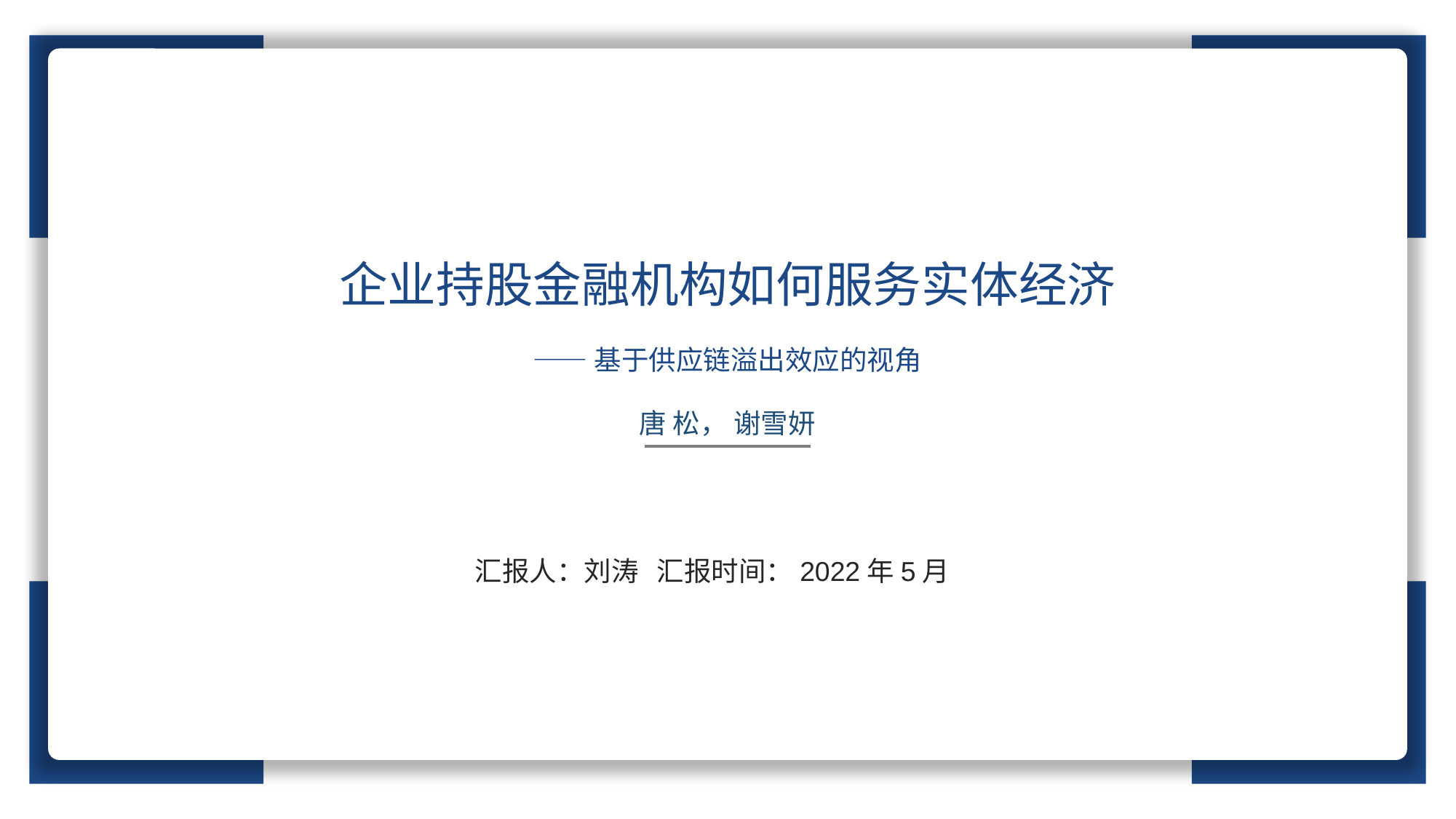

企业持股金融机构如何服务实体经济
——基于供应链溢出效应的视角
唐 松， 谢雪妍
汇报人：刘涛   汇报时间：2022年5月